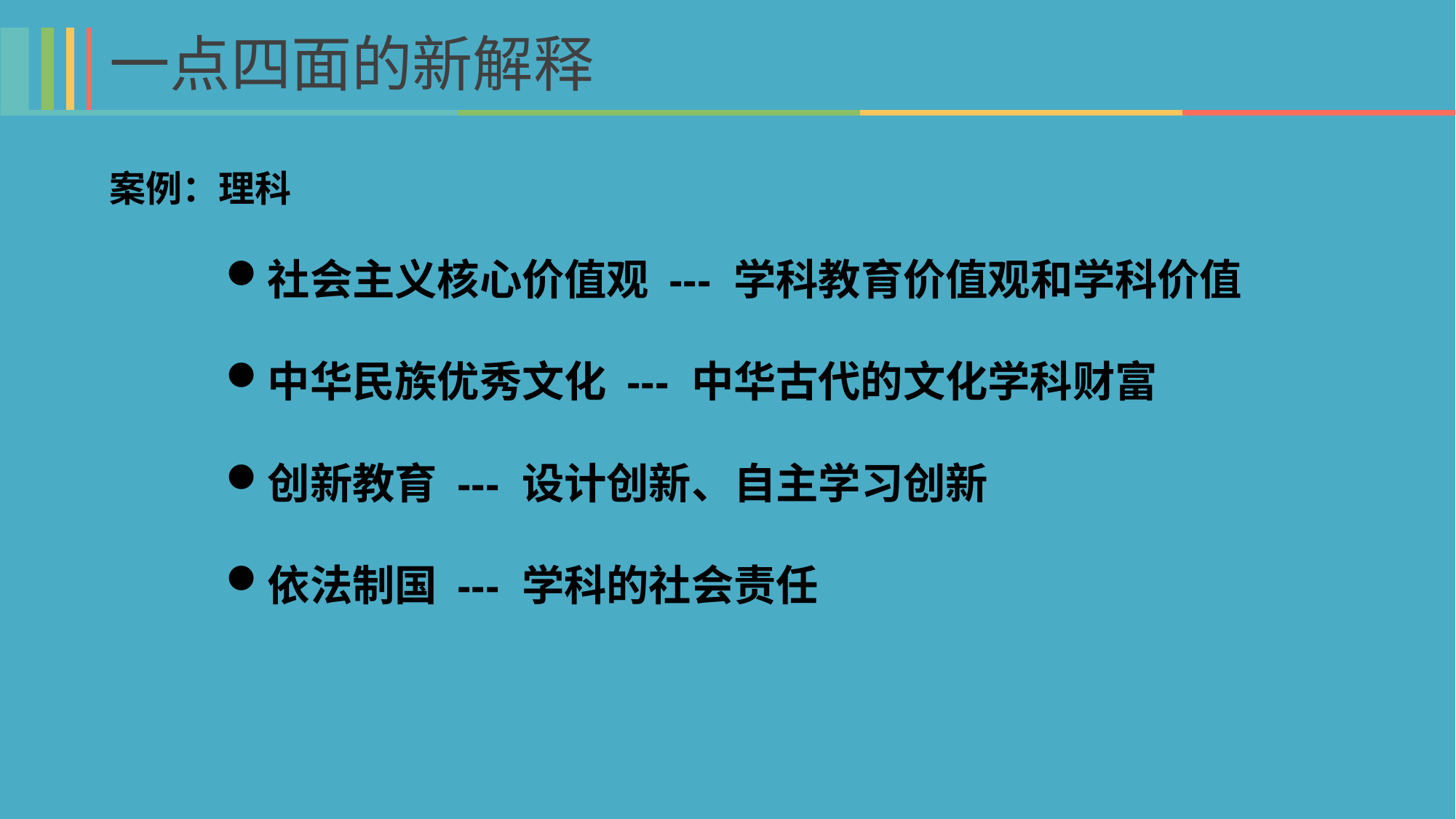

一点四面的新解释

案例：理科

社会主义核心价值观 --- 学科教育价值观和学科价值

中华民族优秀文化 --- 中华古代的文化学科财富

创新教育 --- 设计创新、自主学习创新

依法制国 --- 学科的社会责任